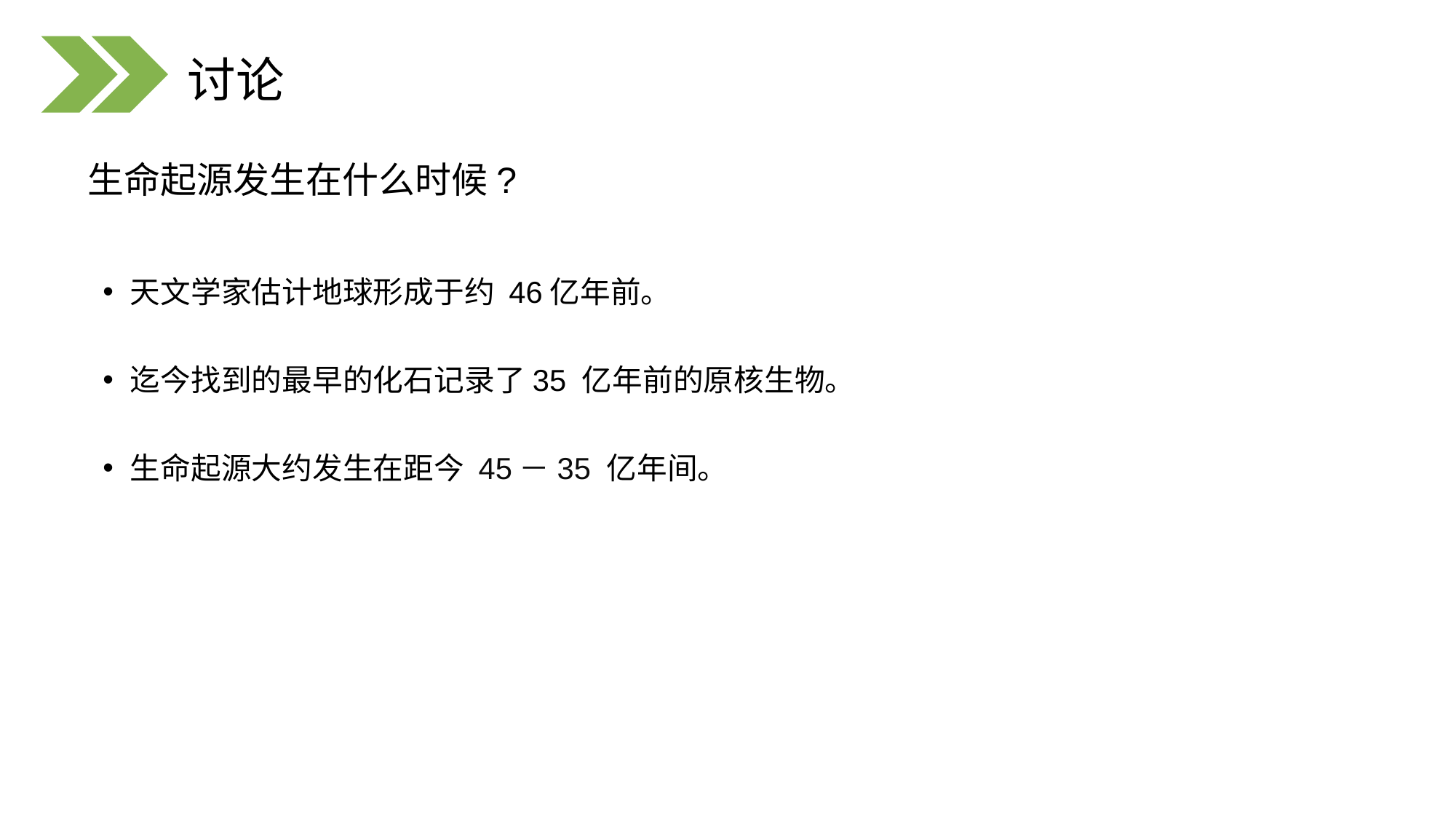

讨论
生命起源发生在什么时候?
天文学家估计地球形成于约 46亿年前。
迄今找到的最早的化石记录了35 亿年前的原核生物。
生命起源大约发生在距今 45－35 亿年间。